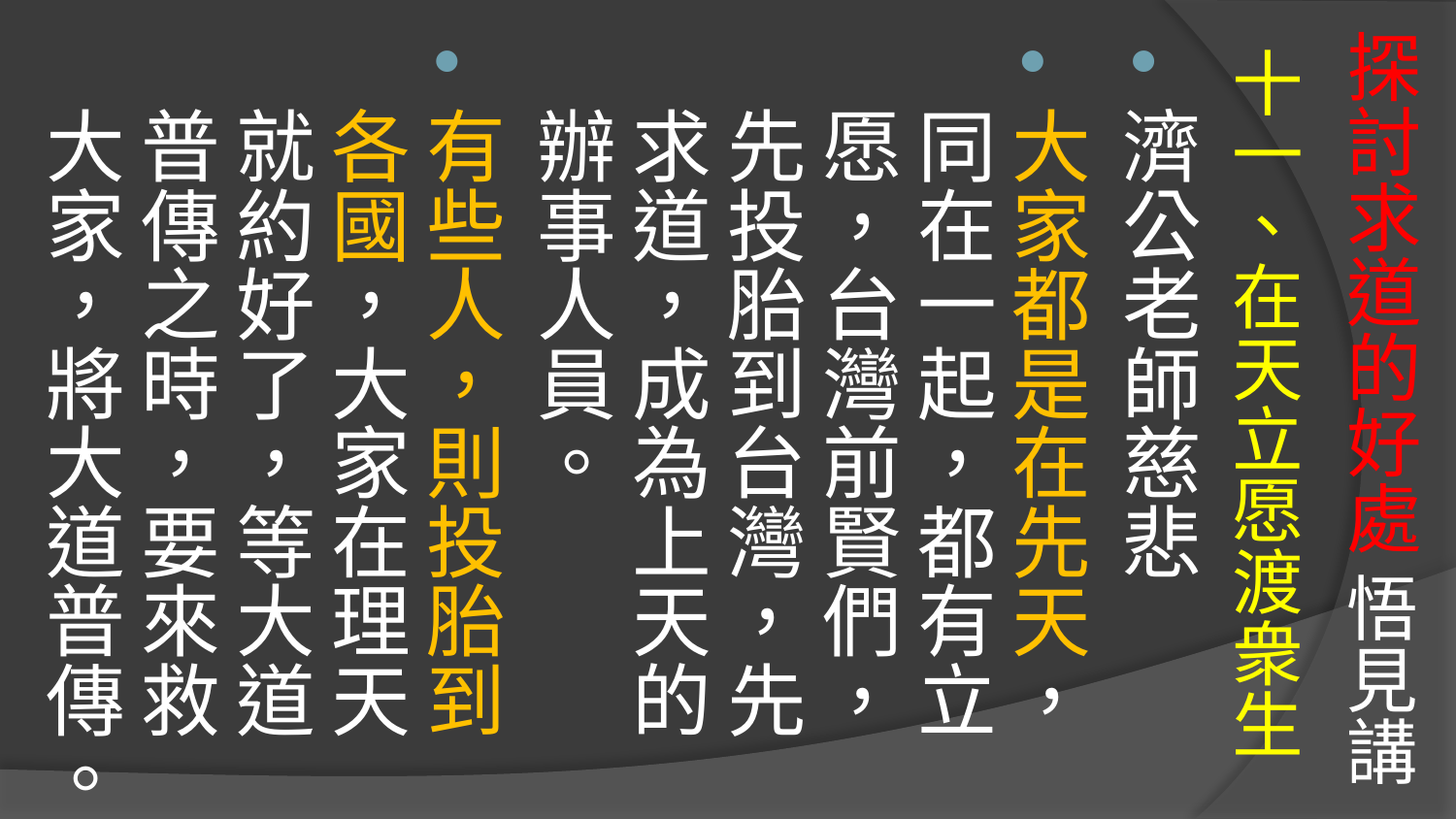

# 探討求道的好處 悟見講
十一、在天立愿渡衆生
濟公老師慈悲
大家都是在先天，同在一起，都有立愿，台灣前賢們，先投胎到台灣，先求道，成為上天的辦事人員。
有些人，則投胎到各國，大家在理天就約好了，等大道普傳之時，要來救大家，將大道普傳。